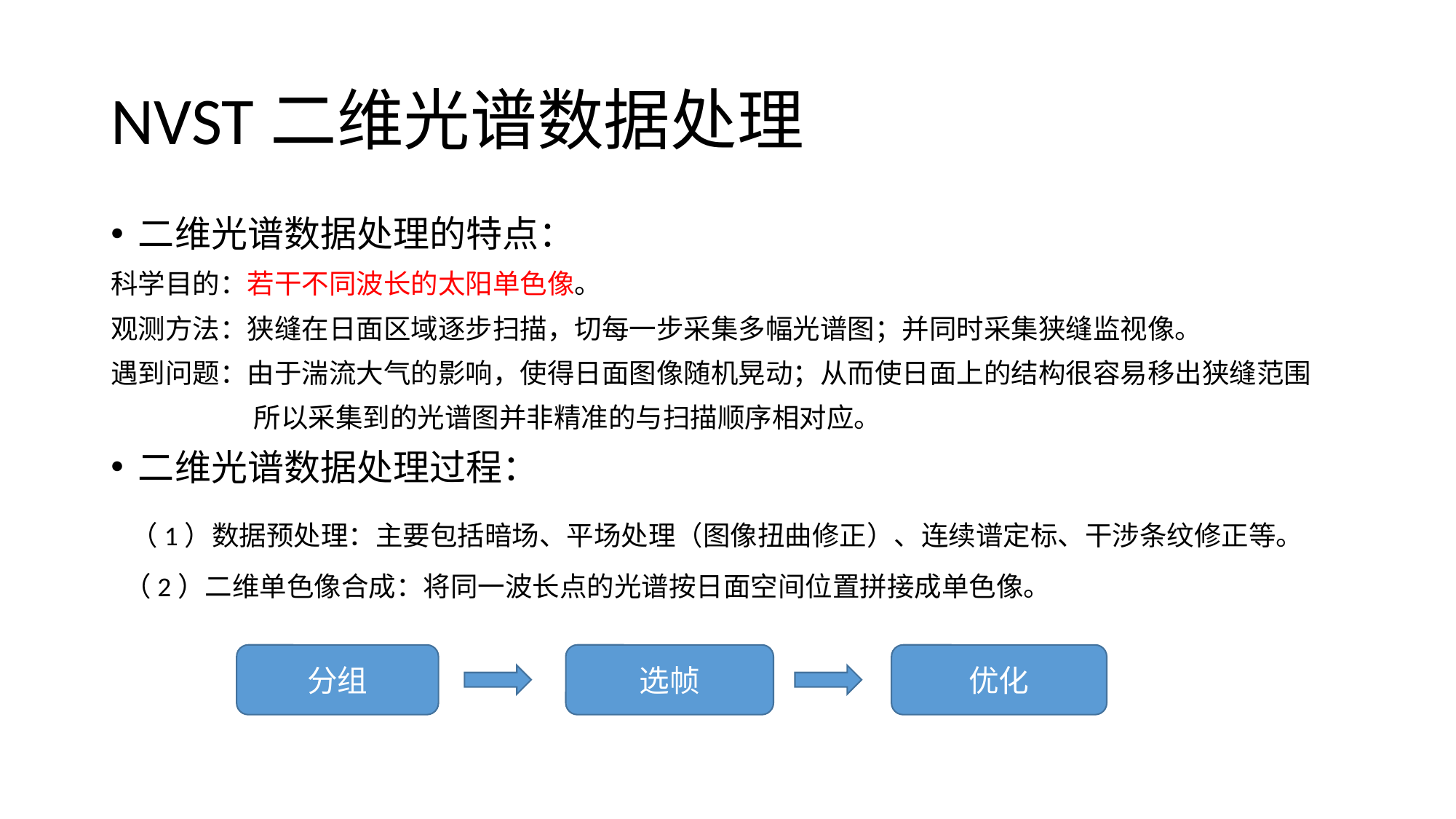

# NVST二维光谱数据处理
二维光谱数据处理的特点：
科学目的：若干不同波长的太阳单色像。
观测方法：狭缝在日面区域逐步扫描，切每一步采集多幅光谱图；并同时采集狭缝监视像。
遇到问题：由于湍流大气的影响，使得日面图像随机晃动；从而使日面上的结构很容易移出狭缝范围
                      所以采集到的光谱图并非精准的与扫描顺序相对应。
二维光谱数据处理过程：
 （1）数据预处理：主要包括暗场、平场处理（图像扭曲修正）、连续谱定标、干涉条纹修正等。
 （2）二维单色像合成：将同一波长点的光谱按日面空间位置拼接成单色像。
分组
优化
选帧